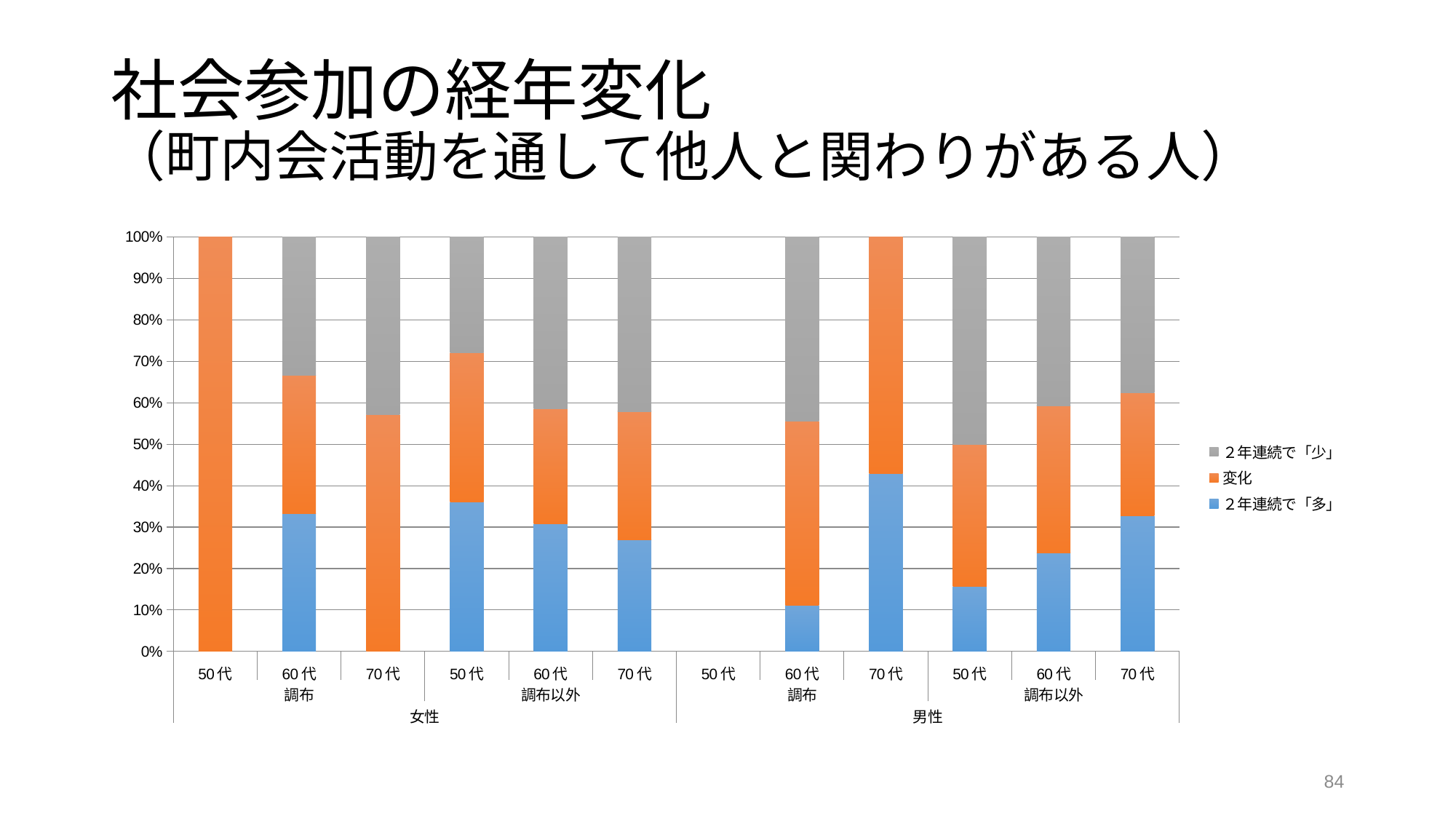

# 社会参加の経年変化 （町内会活動を通して他人と関わりがある人）

### Chart

| Category | ２年連続で「多」 | 変化 | ２年連続で「少」 |
|---|---|---|---|
| 50代 | None | 1.0 | None |
| 60代 | 1.0 | 1.0 | 1.0 |
| 70代 | None | 4.0 | 3.0 |
| 50代 | 9.0 | 9.0 | 7.0 |
| 60代 | 29.0 | 26.0 | 39.0 |
| 70代 | 34.0 | 39.0 | 53.0 |
| 50代 | None | None | None |
| 60代 | 1.0 | 4.0 | 4.0 |
| 70代 | 3.0 | 4.0 | None |
| 50代 | 5.0 | 11.0 | 16.0 |
| 60代 | 32.0 | 48.0 | 55.0 |
| 70代 | 53.0 | 48.0 | 61.0 |
84